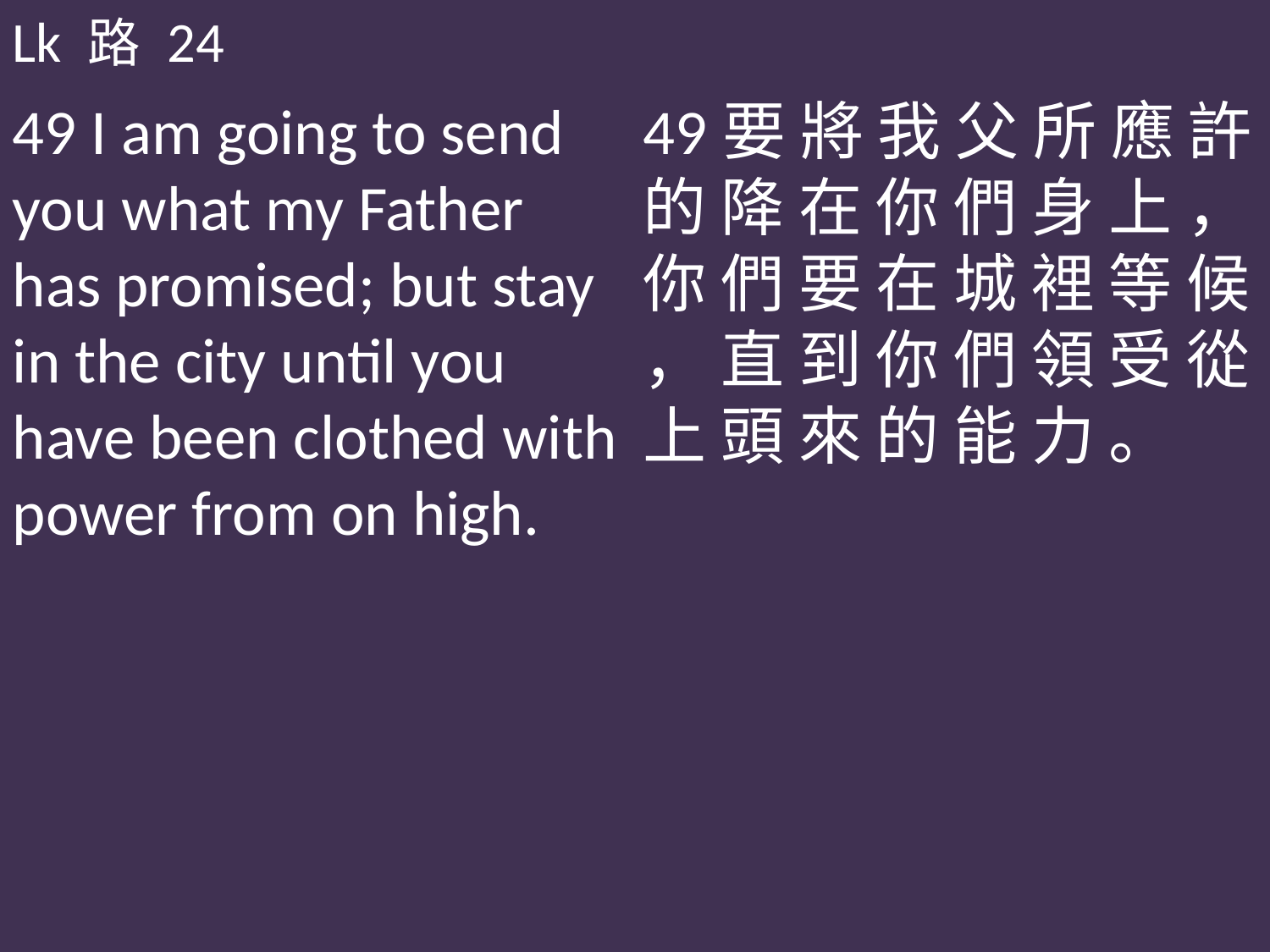

Lk 路 24
49 I am going to send you what my Father has promised; but stay in the city until you have been clothed with power from on high.
49要 將 我 父 所 應 許 的 降 在 你 們 身 上 ， 你 們 要 在 城 裡 等 候 ， 直 到 你 們 領 受 從 上 頭 來 的 能 力 。